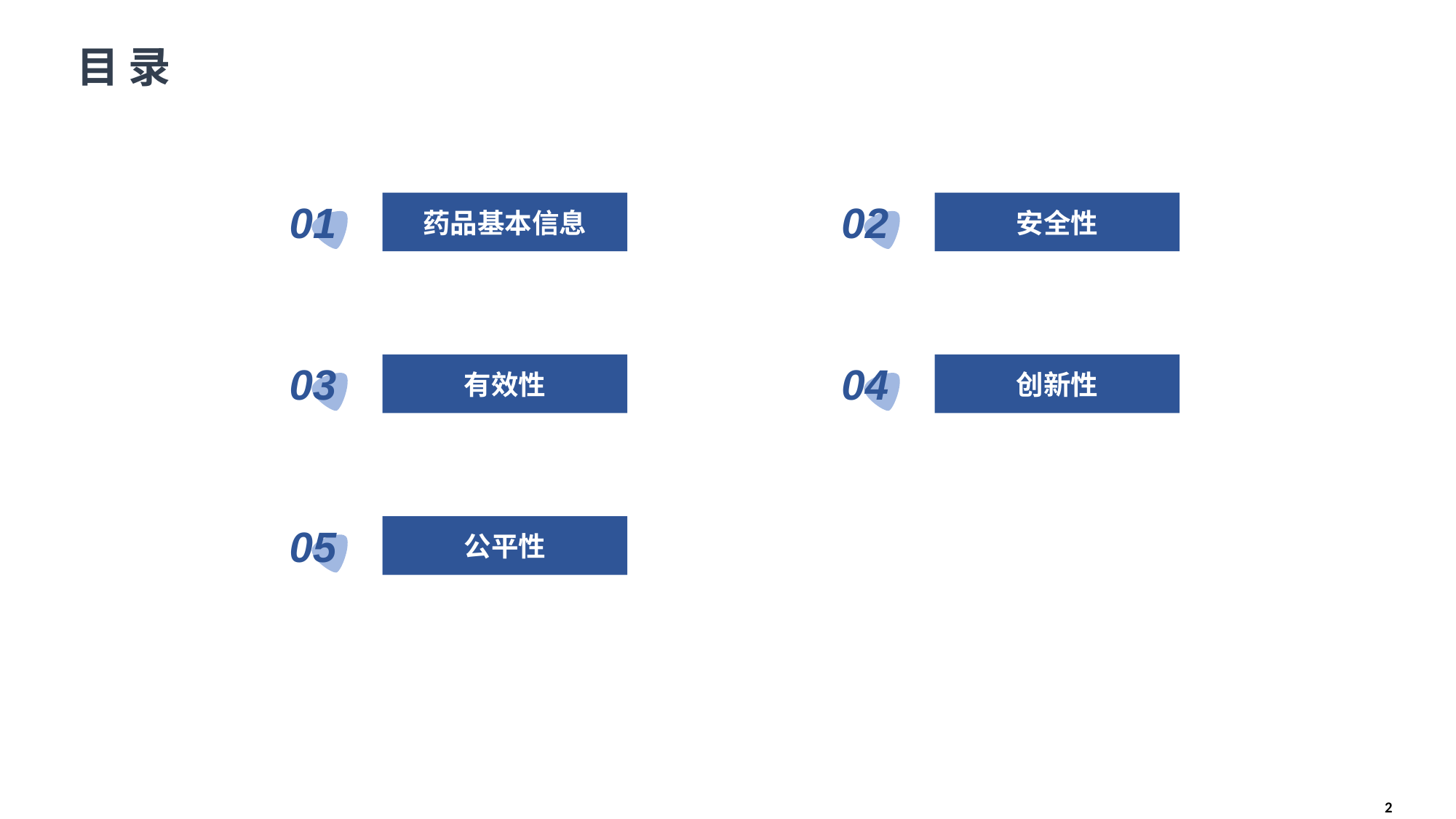

目 录
01

02

药品基本信息
安全性
03

04

有效性
创新性
05

公平性